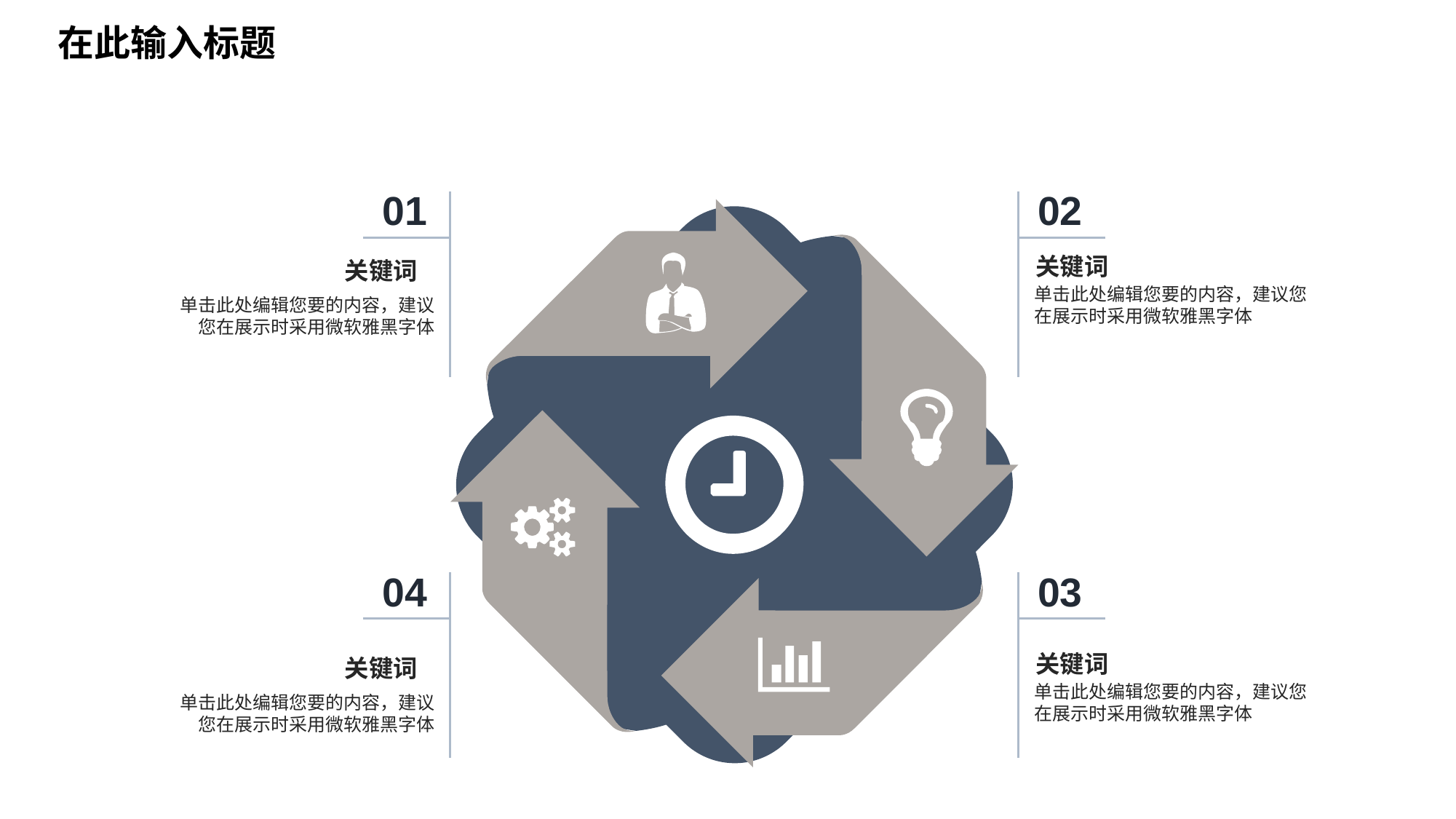

在此输入标题
01
02

关键词

关键词

单击此处编辑您要的内容，建议您在展示时采用微软雅黑字体
单击此处编辑您要的内容，建议您在展示时采用微软雅黑字体

04
03

关键词
关键词
单击此处编辑您要的内容，建议您在展示时采用微软雅黑字体
单击此处编辑您要的内容，建议您在展示时采用微软雅黑字体